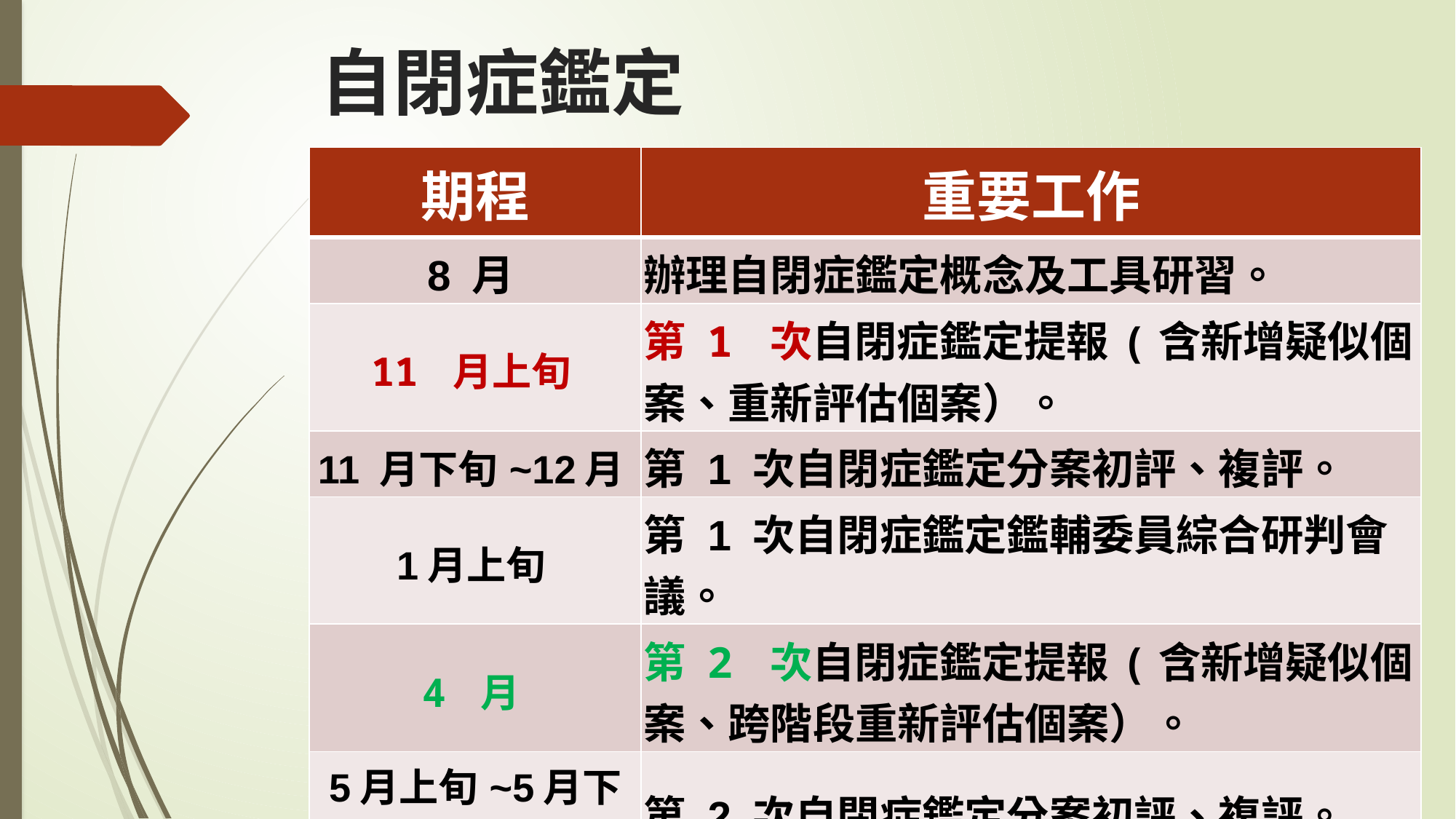

# 自閉症鑑定
| 期程 | 重要工作 |
| --- | --- |
| 8 月 | 辦理自閉症鑑定概念及工具研習。 |
| 11 月上旬 | 第 1 次自閉症鑑定提報(含新增疑似個案、重新評估個案）。 |
| 11 月下旬~12月 | 第 1 次自閉症鑑定分案初評、複評。 |
| 1月上旬 | 第 1 次自閉症鑑定鑑輔委員綜合研判會議。 |
| 4 月 | 第 2 次自閉症鑑定提報(含新增疑似個案、跨階段重新評估個案）。 |
| 5月上旬~5月下旬 | 第 2 次自閉症鑑定分案初評、複評。 |
| 5 月下旬 | 第 2 次自閉症鑑定鑑輔委員綜合研判會議。 |